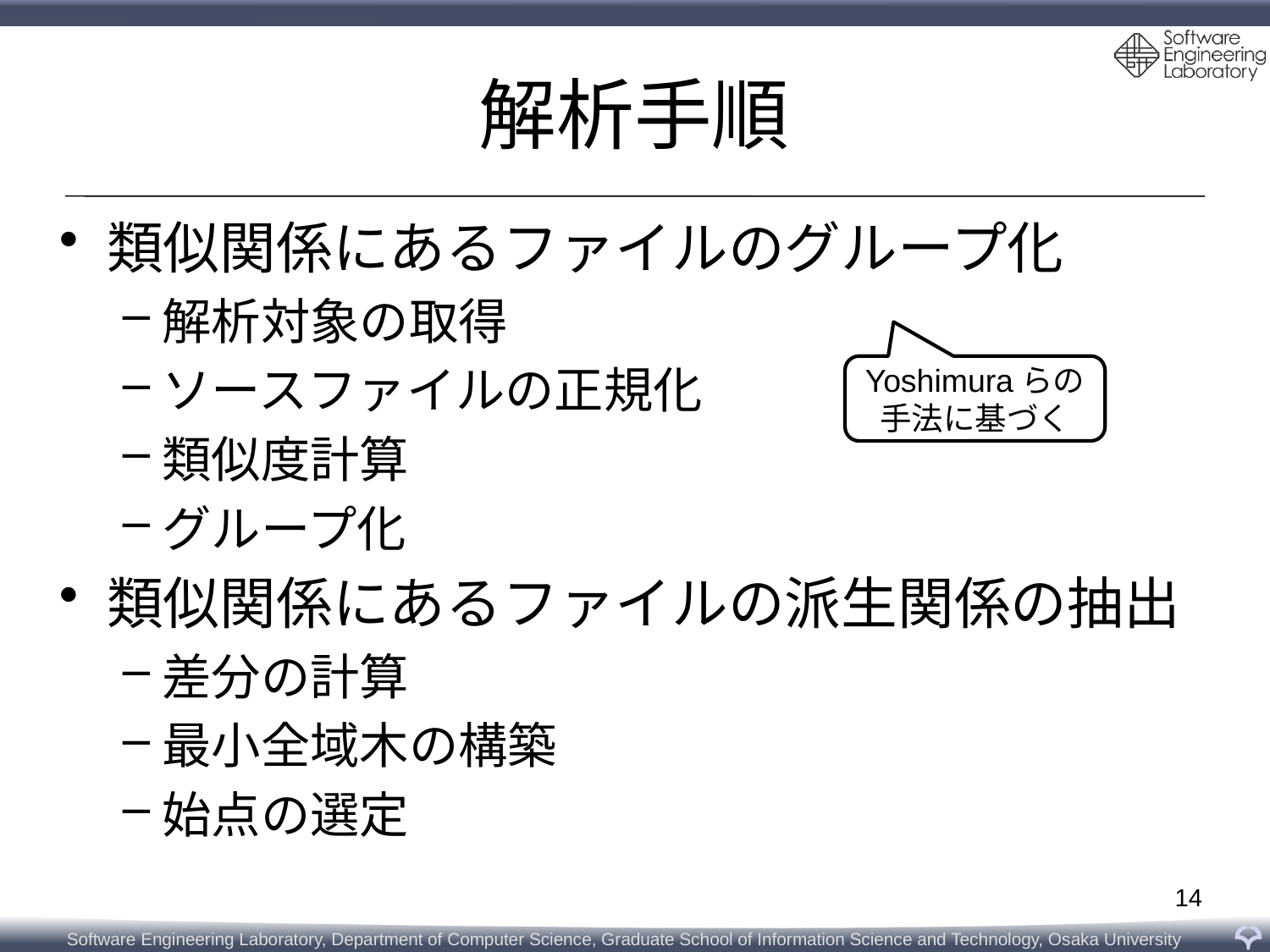

# 解析手順
類似関係にあるファイルのグループ化
解析対象の取得
ソースファイルの正規化
類似度計算
グループ化
類似関係にあるファイルの派生関係の抽出
差分の計算
最小全域木の構築
始点の選定

Yoshimuraらの
手法に基づく
14